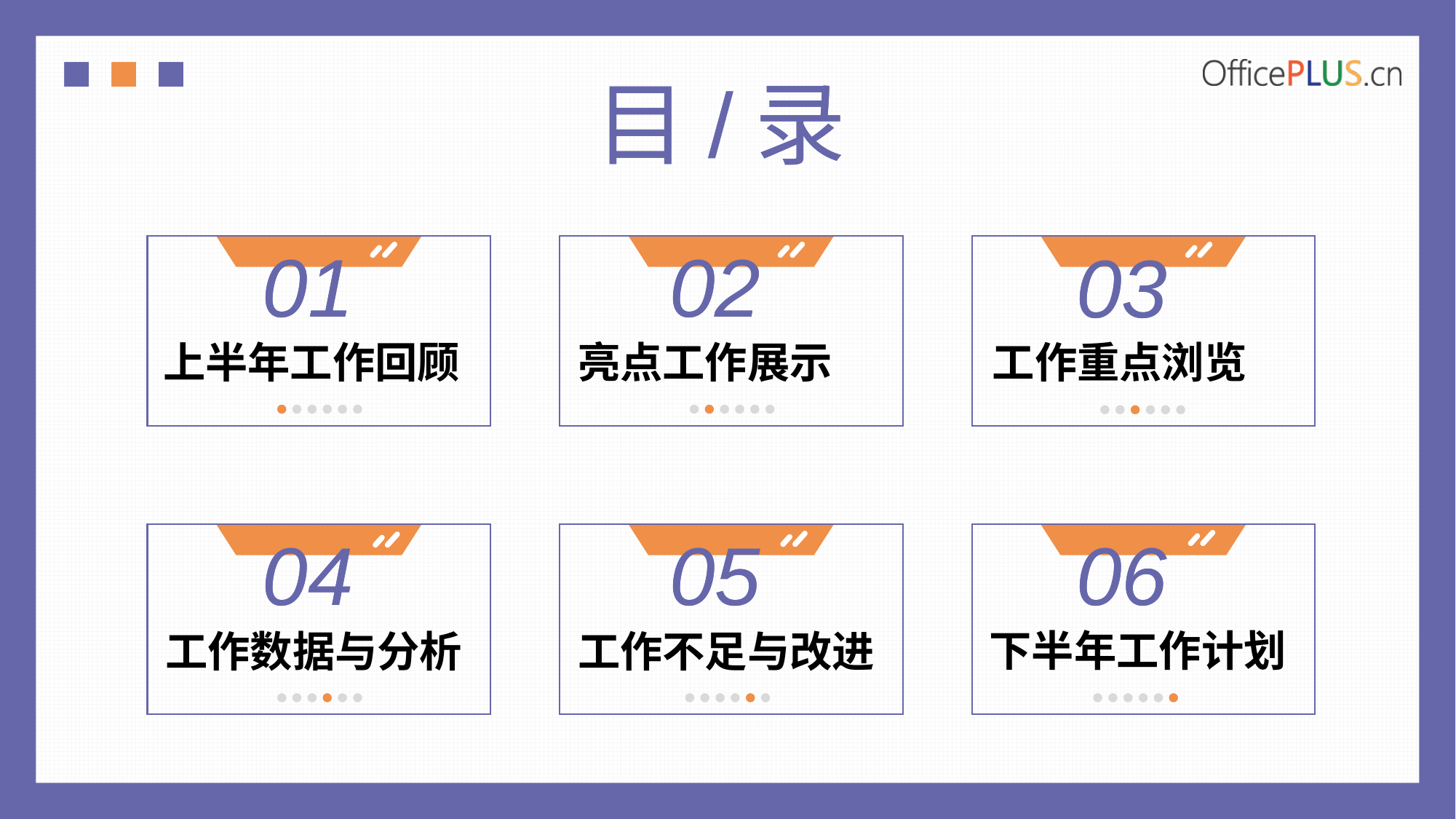

目/录
01
02
03

上半年工作回顾
亮点工作展示
工作重点浏览

04
05
06

下半年工作计划
工作数据与分析
工作不足与改进